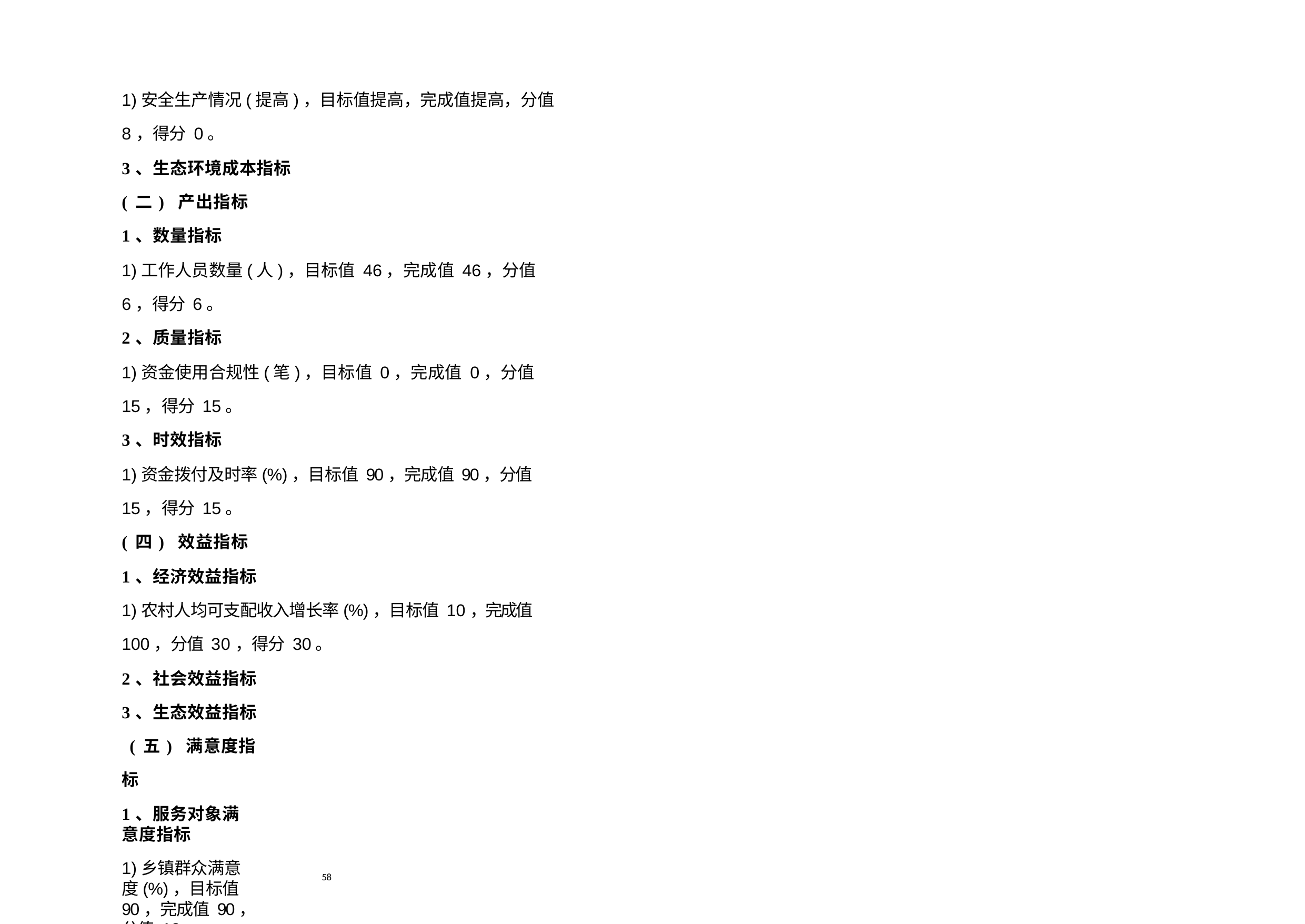

1)安全生产情况(提高)，目标值提高，完成值提高，分值
8，得分 0。
3、生态环境成本指标 (二) 产出指标
1、数量指标
1)工作人员数量(人)，目标值 46，完成值 46，分值 6，得分 6。
2、质量指标
1)资金使用合规性(笔)，目标值 0，完成值 0，分值 15，得分 15。
3、时效指标
1)资金拨付及时率(%)，目标值 90，完成值 90，分值 15，得分 15。
(四) 效益指标
1、经济效益指标
1)农村人均可支配收入增长率(%)，目标值 10，完成值 100，分值 30，得分 30。
2、社会效益指标
3、生态效益指标 (五) 满意度指标
1、服务对象满意度指标
1)乡镇群众满意度(%)，目标值 90，完成值 90，分值 10，
58